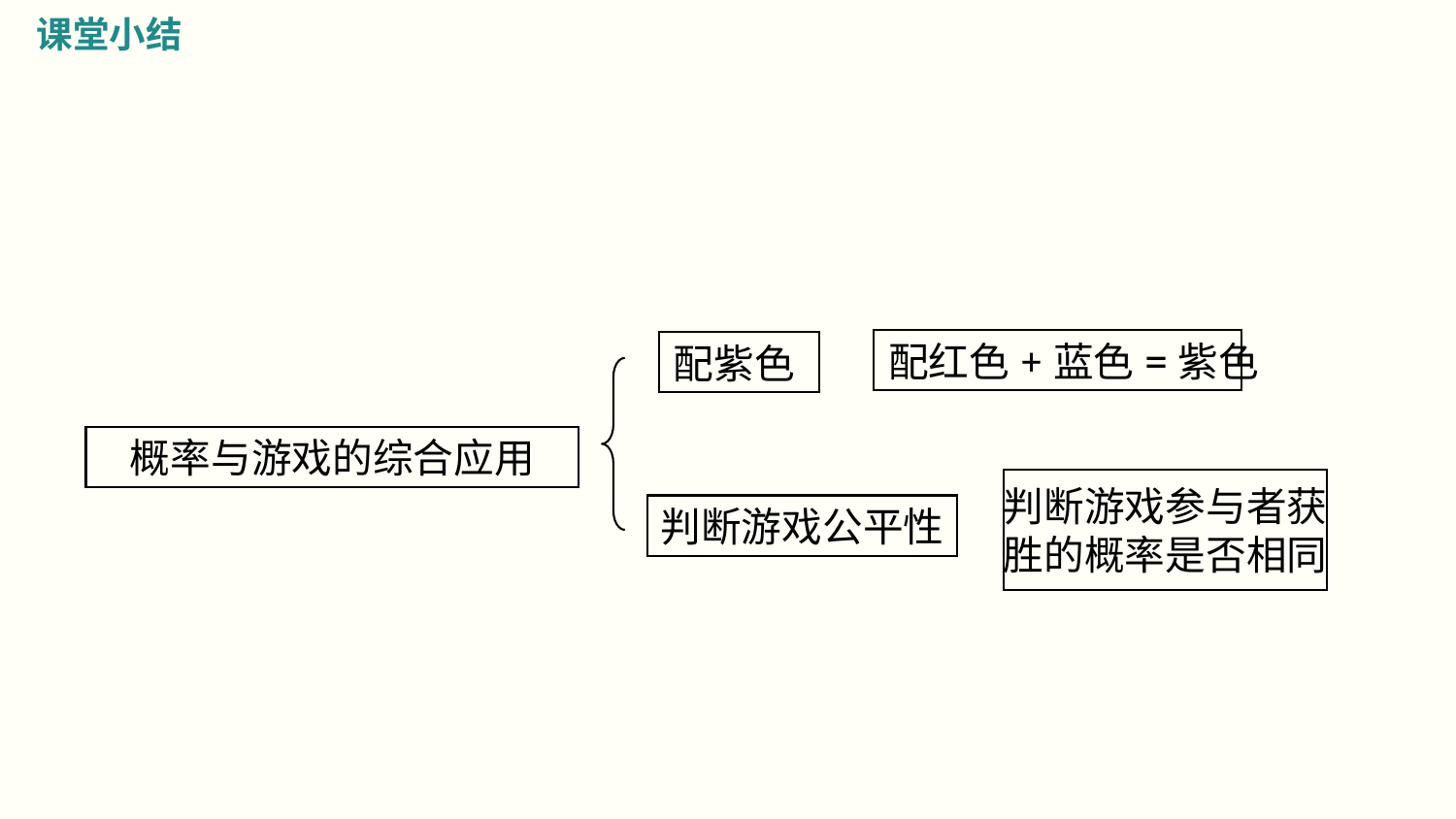

课堂小结
配红色+蓝色=紫色
配紫色

概率与游戏的综合应用
判断游戏参与者获
胜的概率是否相同
判断游戏公平性